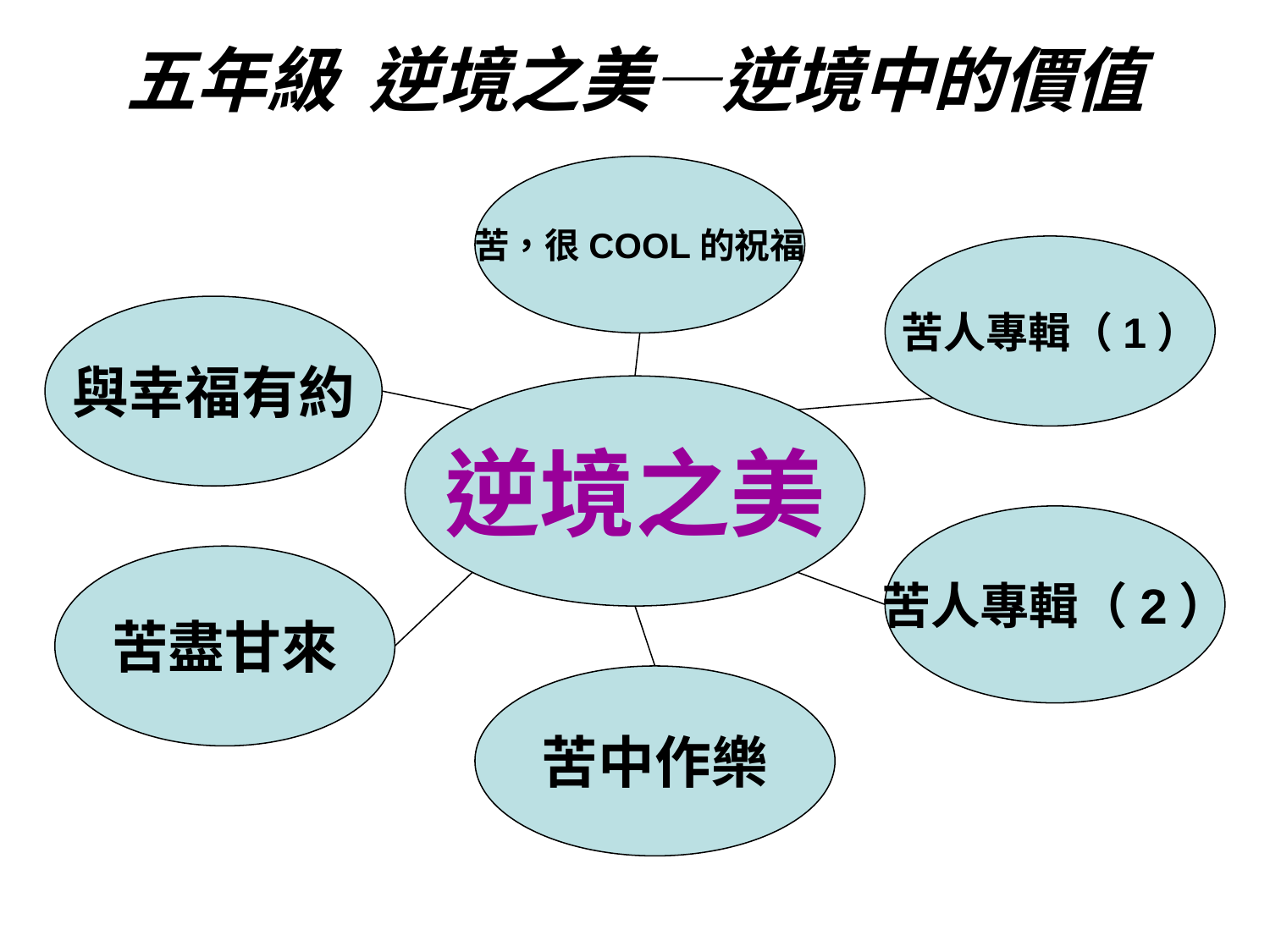

# 五年級  逆境之美—逆境中的價值

苦，很COOL的祝福
苦人專輯（1）
與幸福有約
逆境之美
苦人專輯（2）
苦盡甘來
苦中作樂